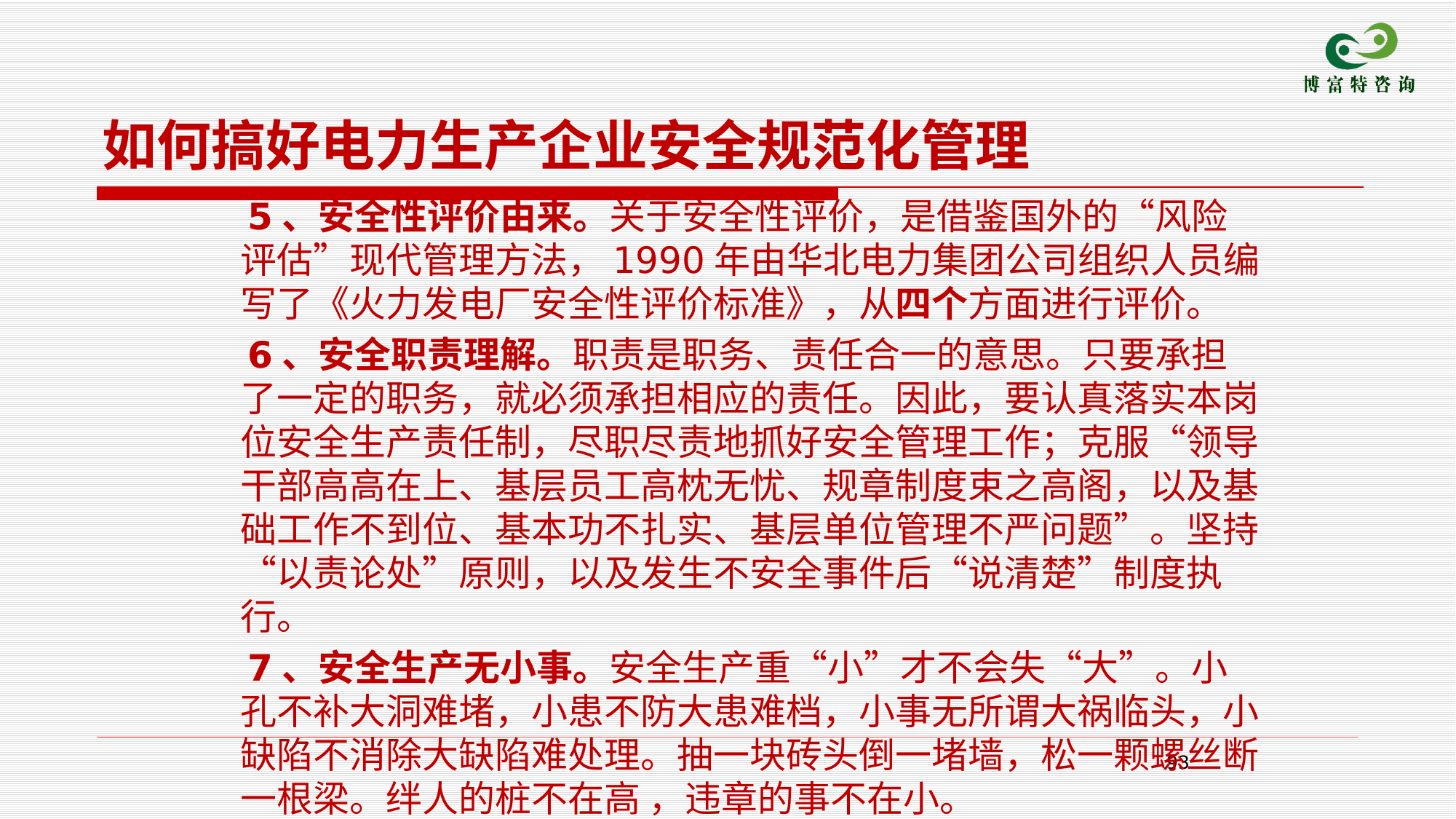

如何搞好电力生产企业安全规范化管理
     5、安全性评价由来。关于安全性评价，是借鉴国外的“风险评估”现代管理方法，1990年由华北电力集团公司组织人员编写了《火力发电厂安全性评价标准》，从四个方面进行评价。
     6、安全职责理解。职责是职务、责任合一的意思。只要承担了一定的职务，就必须承担相应的责任。因此，要认真落实本岗位安全生产责任制，尽职尽责地抓好安全管理工作；克服“领导干部高高在上、基层员工高枕无忧、规章制度束之高阁，以及基础工作不到位、基本功不扎实、基层单位管理不严问题”。坚持“以责论处”原则，以及发生不安全事件后“说清楚”制度执行。
     7、安全生产无小事。安全生产重“小”才不会失“大”。小孔不补大洞难堵，小患不防大患难档，小事无所谓大祸临头，小缺陷不消除大缺陷难处理。抽一块砖头倒一堵墙，松一颗螺丝断一根梁。绊人的桩不在高 ，违章的事不在小。

93